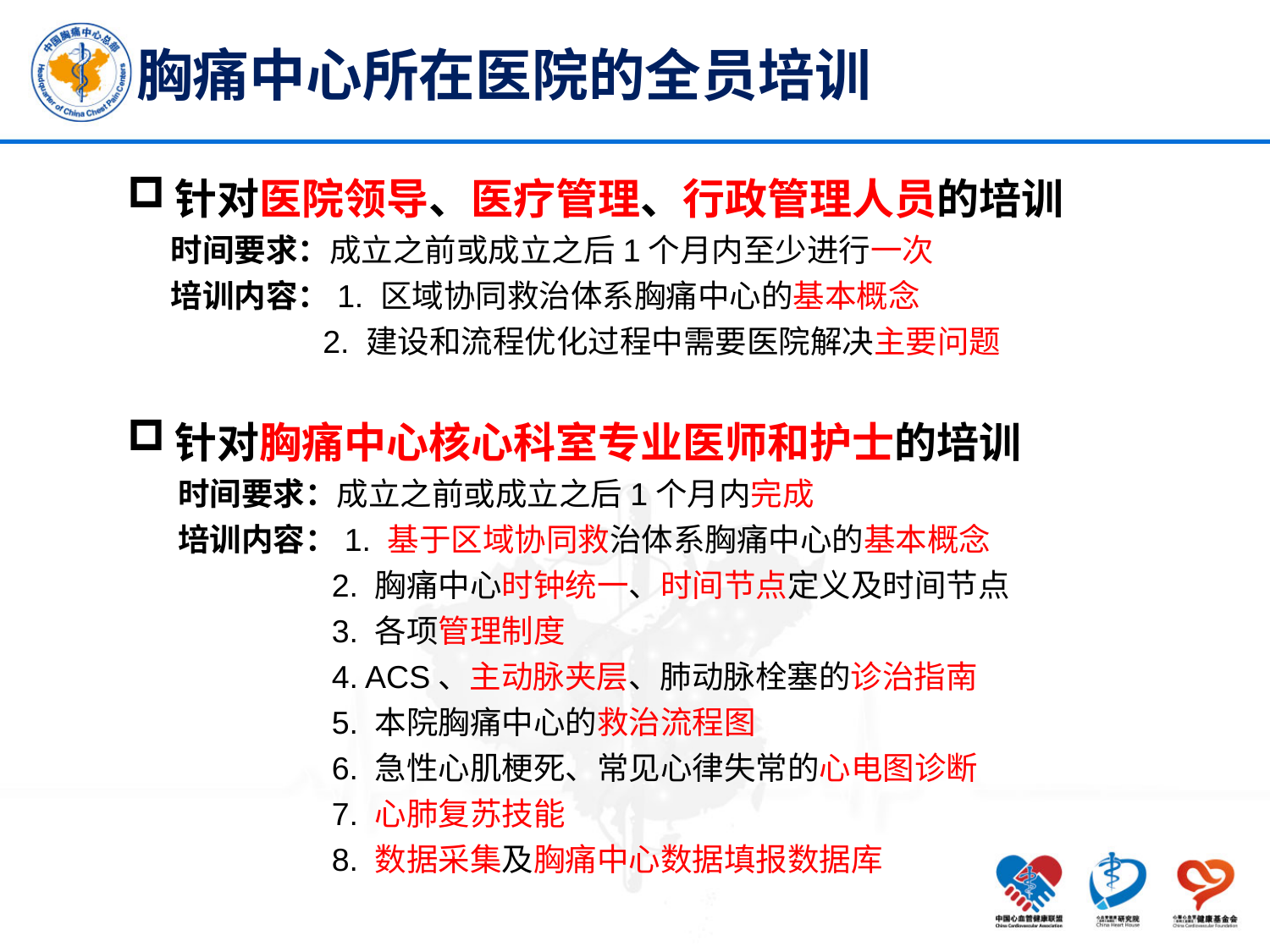

# 胸痛中心所在医院的全员培训
针对医院领导、医疗管理、行政管理人员的培训
     时间要求：成立之前或成立之后1个月内至少进行一次
     培训内容：1. 区域协同救治体系胸痛中心的基本概念
                      2. 建设和流程优化过程中需要医院解决主要问题

针对胸痛中心核心科室专业医师和护士的培训
      时间要求：成立之前或成立之后1个月内完成
      培训内容：1. 基于区域协同救治体系胸痛中心的基本概念
                       2. 胸痛中心时钟统一、时间节点定义及时间节点
                       3. 各项管理制度
                       4. ACS、主动脉夹层、肺动脉栓塞的诊治指南
                       5. 本院胸痛中心的救治流程图
                       6. 急性心肌梗死、常见心律失常的心电图诊断
                       7. 心肺复苏技能
                       8. 数据采集及胸痛中心数据填报数据库